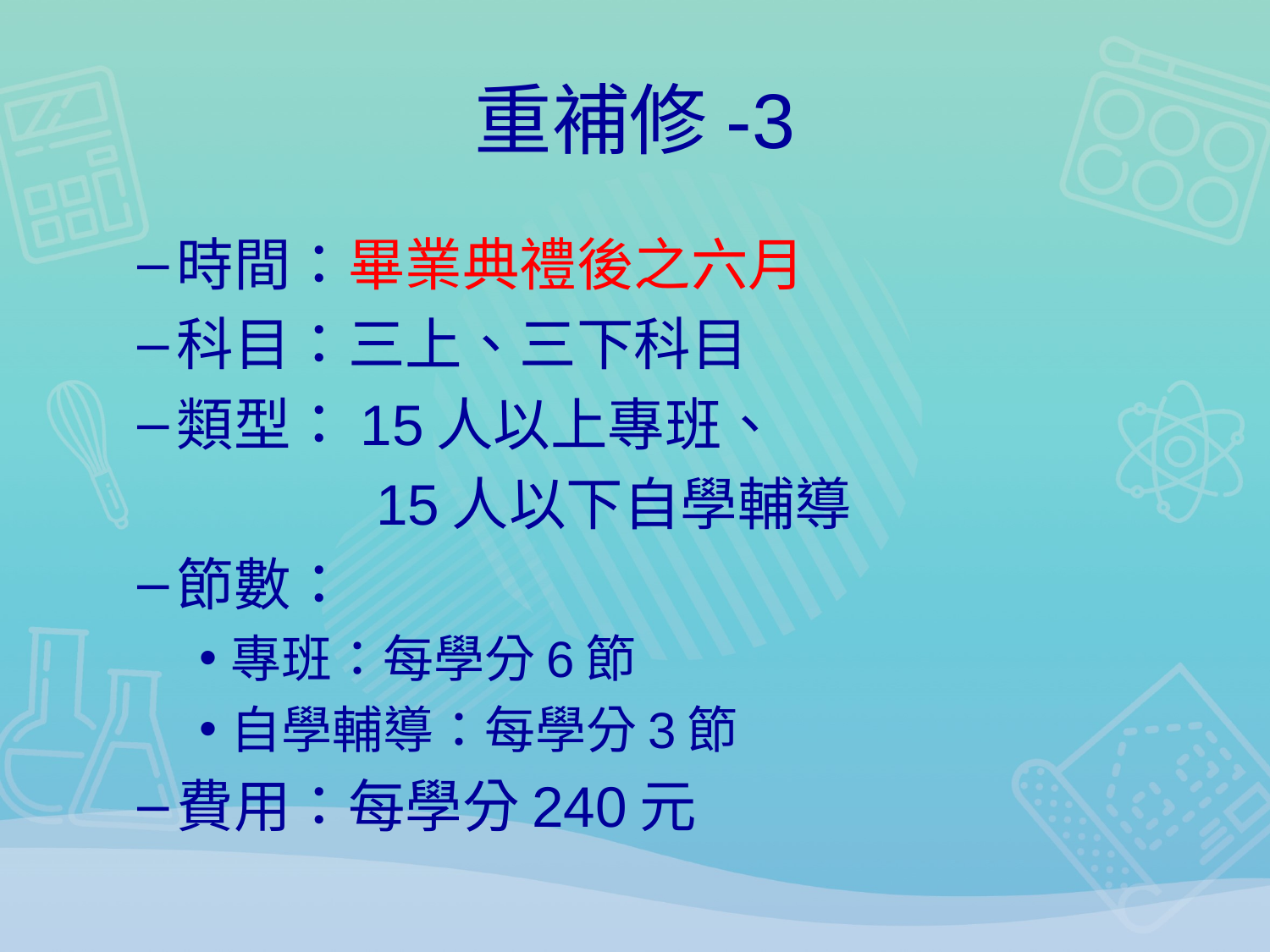

# 重補修-3
時間：畢業典禮後之六月
科目：三上、三下科目
類型：15人以上專班、
               15人以下自學輔導
節數：
專班：每學分6節
自學輔導：每學分3節
費用：每學分240元